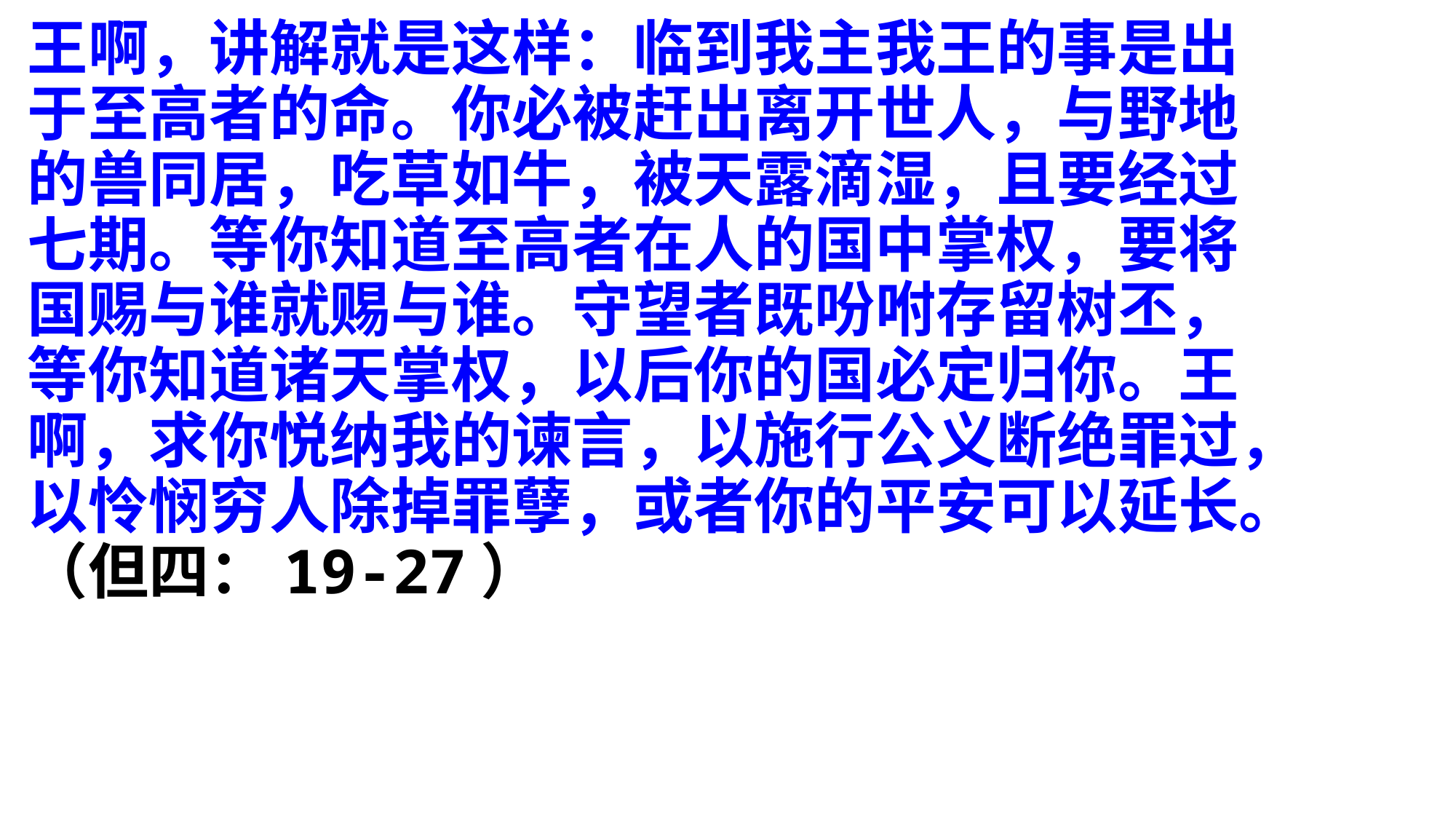

王啊，讲解就是这样：临到我主我王的事是出于至高者的命。你必被赶出离开世人，与野地的兽同居，吃草如牛，被天露滴湿，且要经过七期。等你知道至高者在人的国中掌权，要将国赐与谁就赐与谁。守望者既吩咐存留树丕，等你知道诸天掌权，以后你的国必定归你。王啊，求你悦纳我的谏言，以施行公义断绝罪过，以怜悯穷人除掉罪孽，或者你的平安可以延长。（但四：19-27）